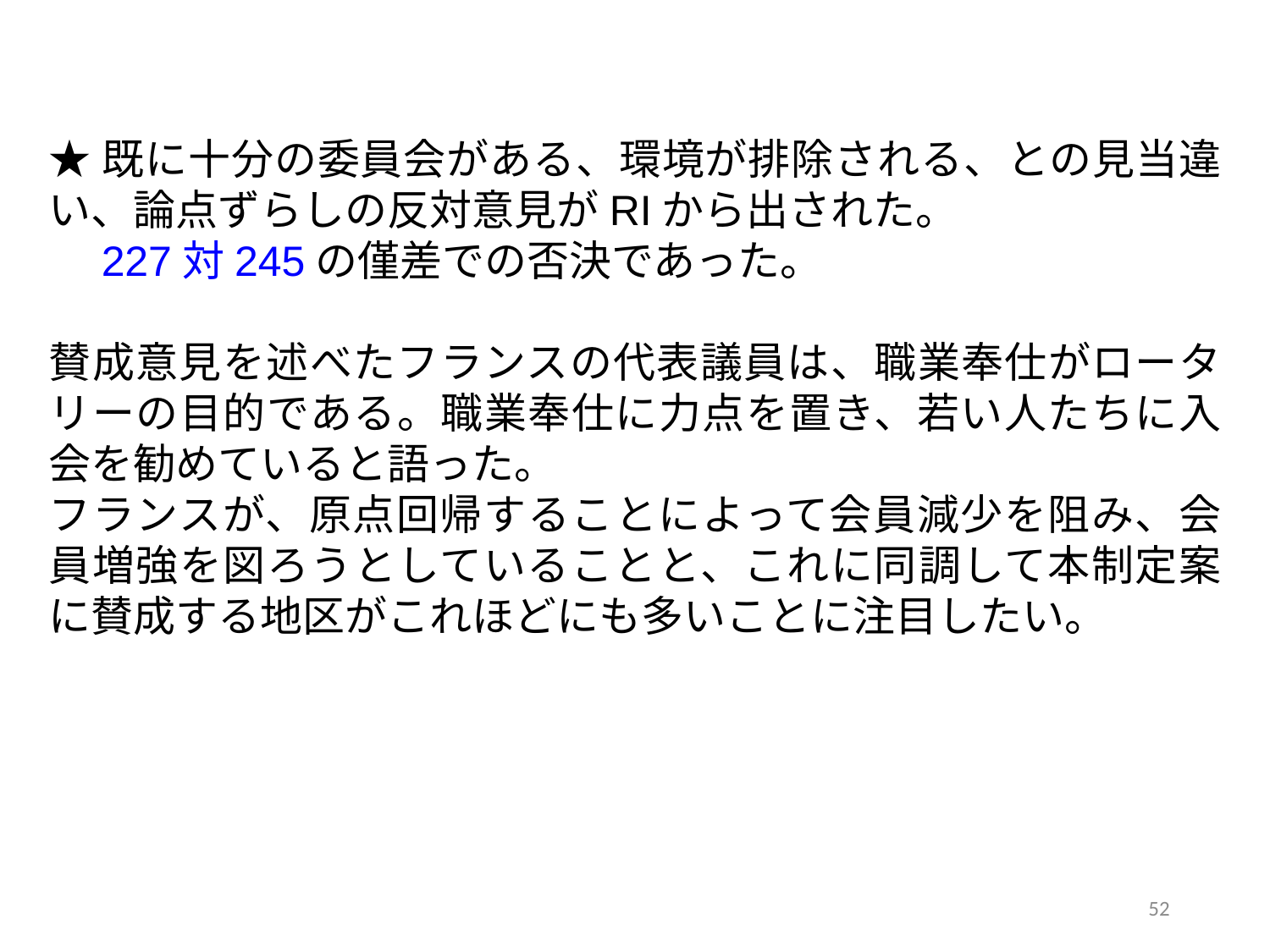

★既に十分の委員会がある、環境が排除される、との見当違い、論点ずらしの反対意見がRIから出された。
　227対245の僅差での否決であった。

賛成意見を述べたフランスの代表議員は、職業奉仕がロータリーの目的である。職業奉仕に力点を置き、若い人たちに入会を勧めていると語った。
フランスが、原点回帰することによって会員減少を阻み、会員増強を図ろうとしていることと、これに同調して本制定案に賛成する地区がこれほどにも多いことに注目したい。
52